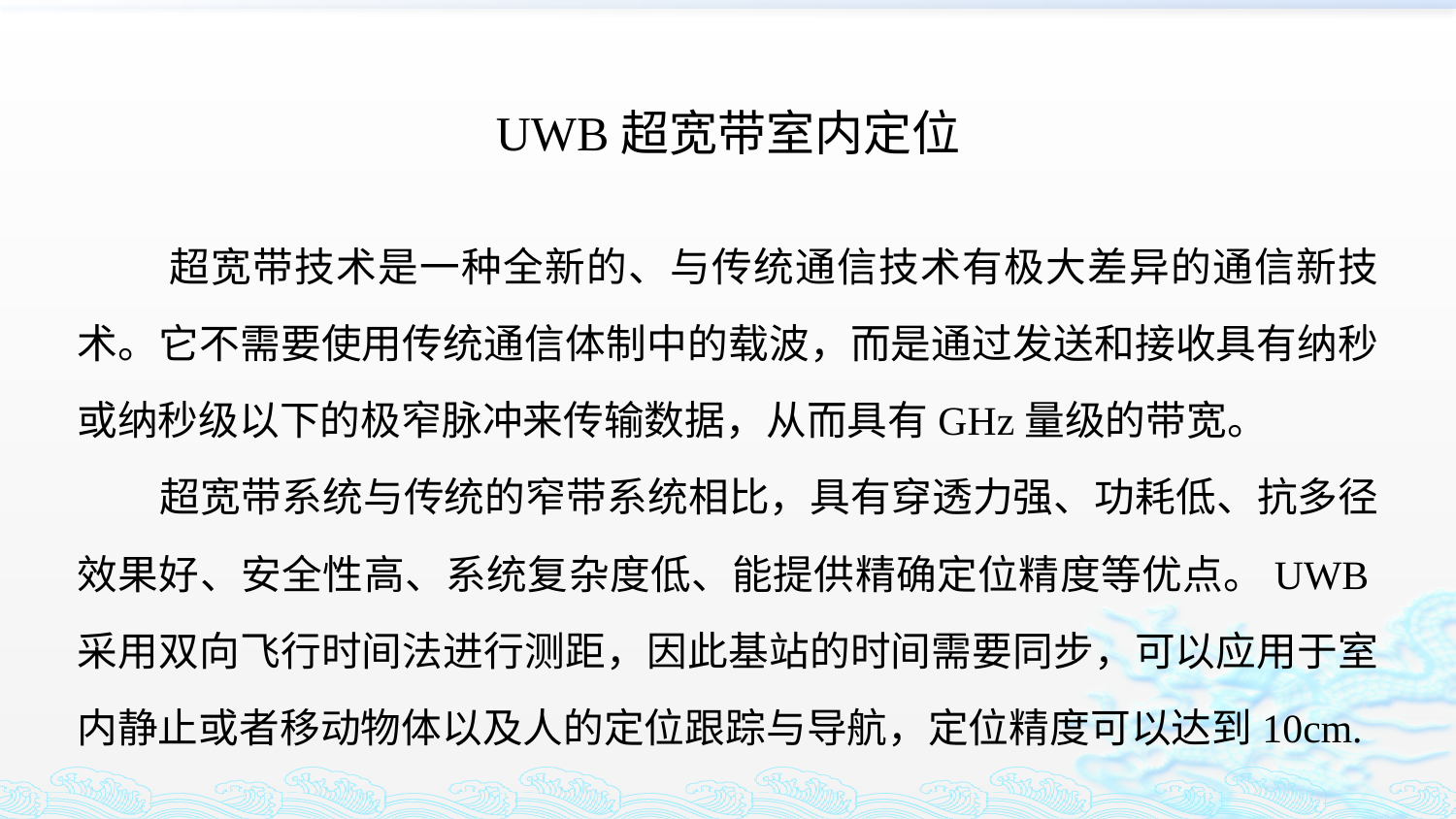

UWB超宽带室内定位
        超宽带技术是一种全新的、与传统通信技术有极大差异的通信新技术。它不需要使用传统通信体制中的载波，而是通过发送和接收具有纳秒或纳秒级以下的极窄脉冲来传输数据，从而具有GHz量级的带宽。
        超宽带系统与传统的窄带系统相比，具有穿透力强、功耗低、抗多径效果好、安全性高、系统复杂度低、能提供精确定位精度等优点。UWB采用双向飞行时间法进行测距，因此基站的时间需要同步，可以应用于室内静止或者移动物体以及人的定位跟踪与导航，定位精度可以达到10cm.